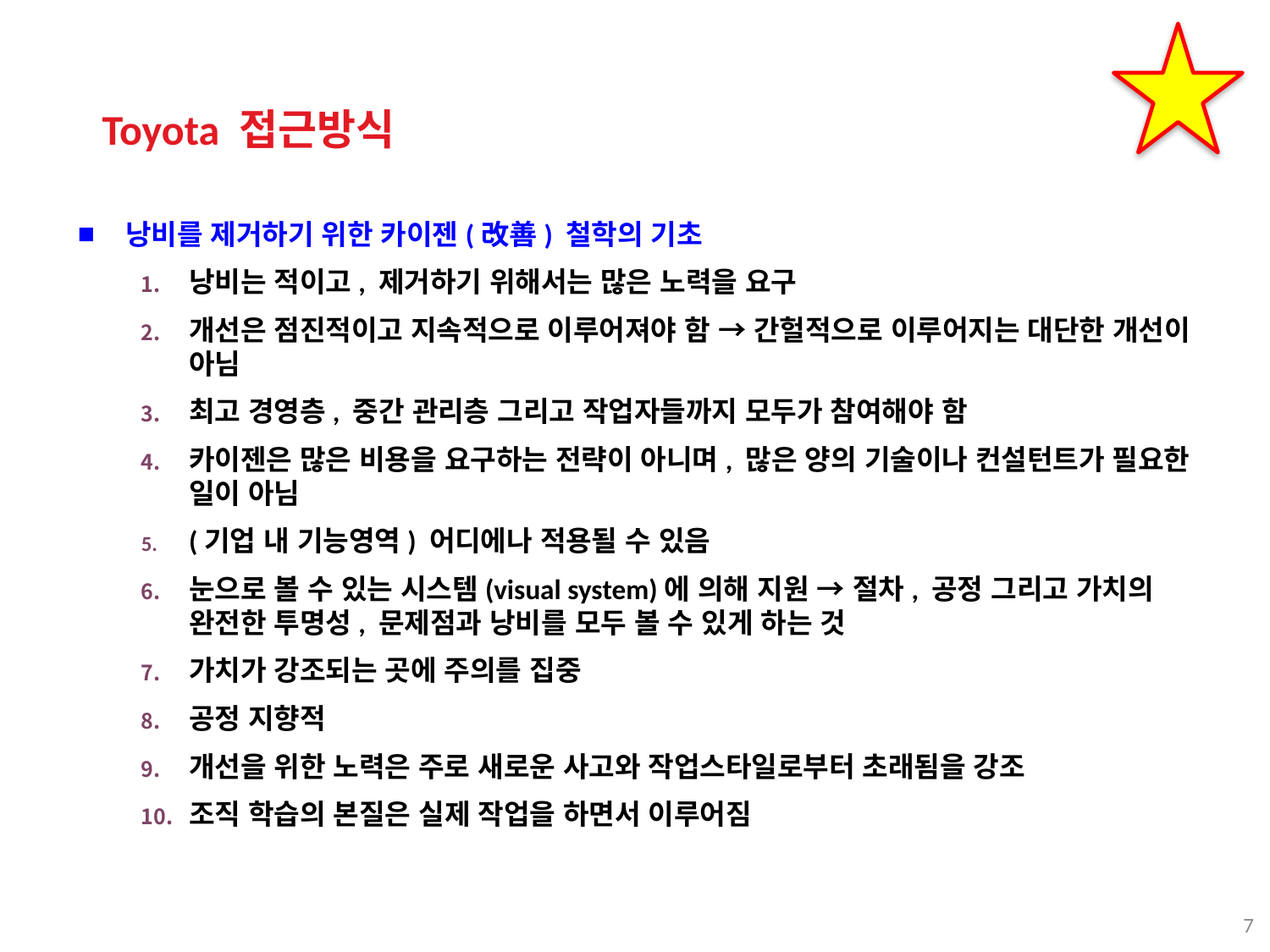

Toyota 접근방식
낭비를 제거하기 위한 카이젠(改善) 철학의 기초
낭비는 적이고, 제거하기 위해서는 많은 노력을 요구
개선은 점진적이고 지속적으로 이루어져야 함 → 간헐적으로 이루어지는 대단한 개선이 아님
최고 경영층, 중간 관리층 그리고 작업자들까지 모두가 참여해야 함
카이젠은 많은 비용을 요구하는 전략이 아니며, 많은 양의 기술이나 컨설턴트가 필요한 일이 아님
(기업 내 기능영역) 어디에나 적용될 수 있음
눈으로 볼 수 있는 시스템(visual system)에 의해 지원 → 절차, 공정 그리고 가치의 완전한 투명성, 문제점과 낭비를 모두 볼 수 있게 하는 것
가치가 강조되는 곳에 주의를 집중
공정 지향적
개선을 위한 노력은 주로 새로운 사고와 작업스타일로부터 초래됨을 강조
조직 학습의 본질은 실제 작업을 하면서 이루어짐

7